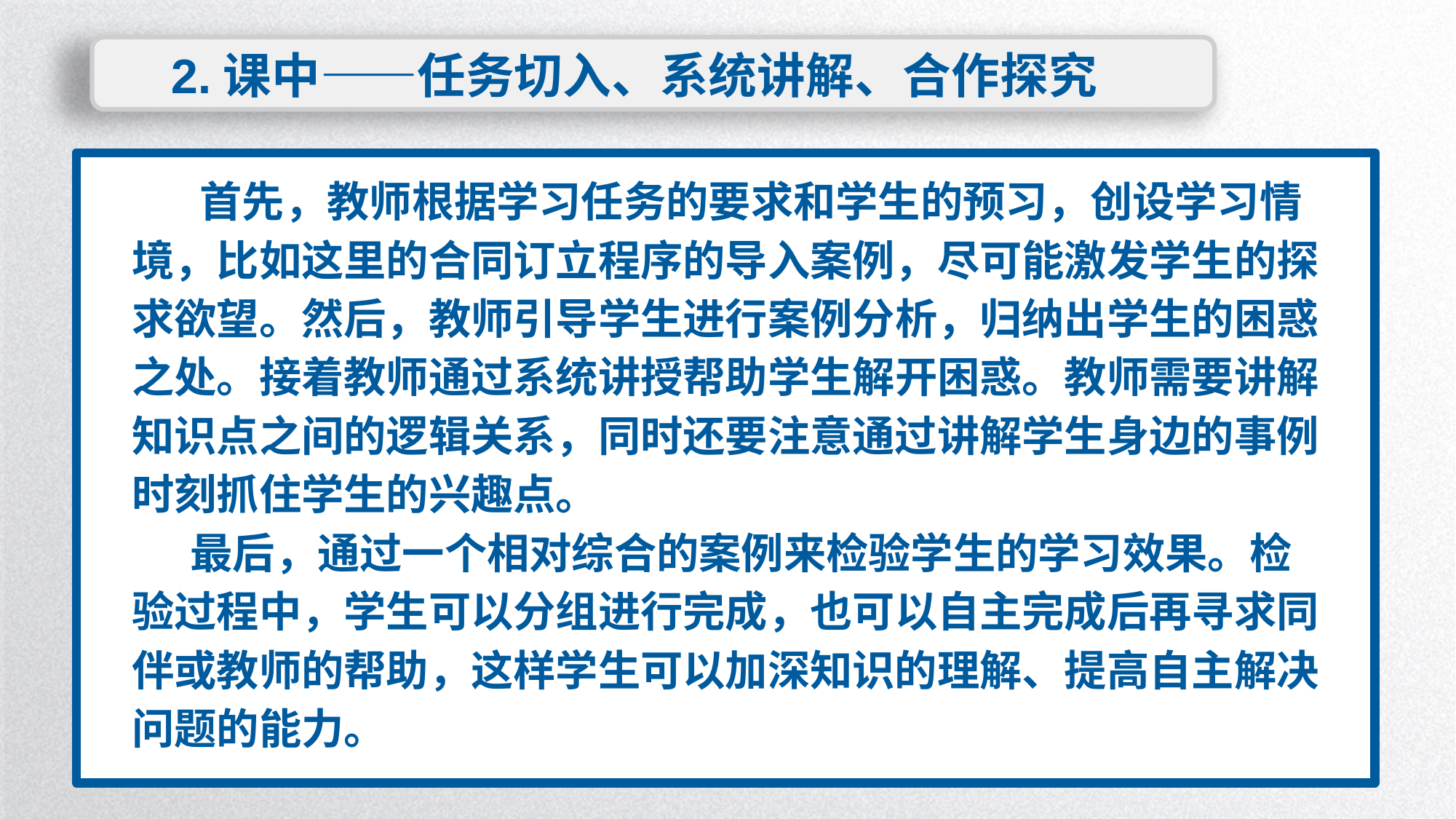

2.课中——任务切入、系统讲解、合作探究

      首先，教师根据学习任务的要求和学生的预习，创设学习情境，比如这里的合同订立程序的导入案例，尽可能激发学生的探求欲望。然后，教师引导学生进行案例分析，归纳出学生的困惑之处。接着教师通过系统讲授帮助学生解开困惑。教师需要讲解知识点之间的逻辑关系，同时还要注意通过讲解学生身边的事例时刻抓住学生的兴趣点。
     最后，通过一个相对综合的案例来检验学生的学习效果。检验过程中，学生可以分组进行完成，也可以自主完成后再寻求同伴或教师的帮助，这样学生可以加深知识的理解、提高自主解决问题的能力。
延时符